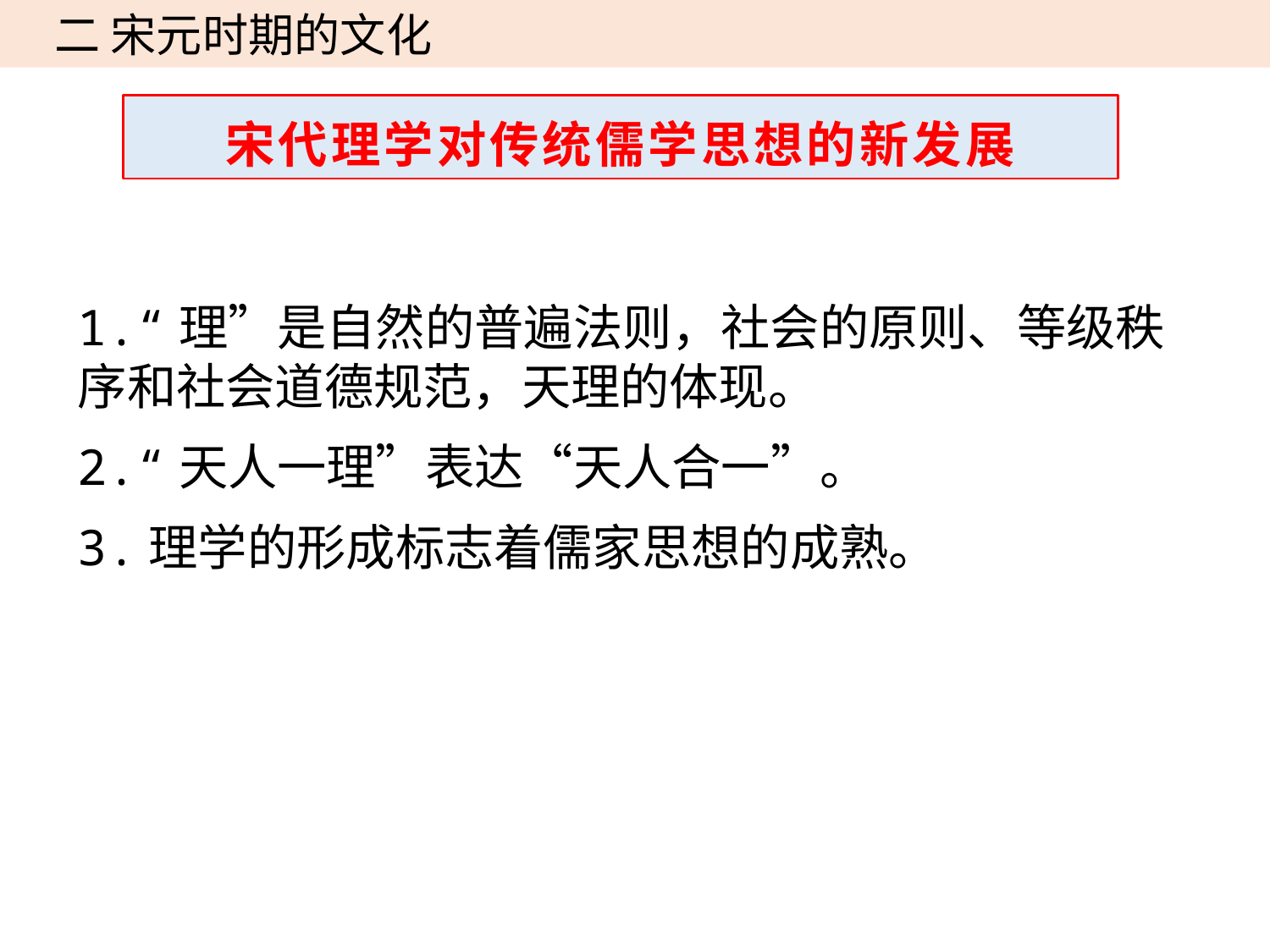

二 宋元时期的文化
宋代理学对传统儒学思想的新发展
1.“理”是自然的普遍法则，社会的原则、等级秩序和社会道德规范，天理的体现。
2.“天人一理”表达“天人合一”。
3.理学的形成标志着儒家思想的成熟。